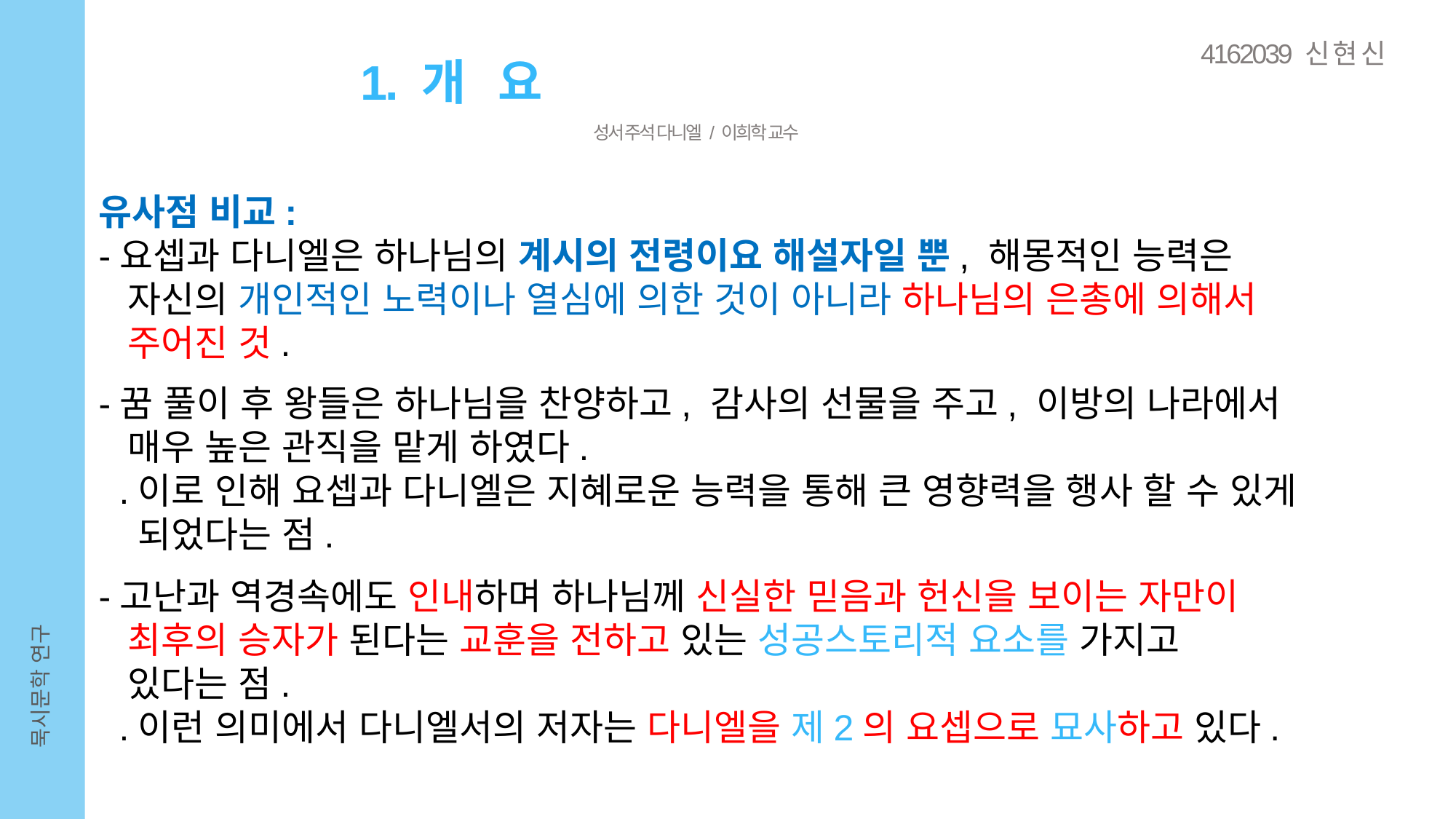

4162039 신 현 신
1. 개   요
성서 주석 다니엘 / 이희학 교수

유사점 비교:
-요셉과 다니엘은 하나님의 계시의 전령이요 해설자일 뿐, 해몽적인 능력은
  자신의 개인적인 노력이나 열심에 의한 것이 아니라 하나님의 은총에 의해서
  주어진 것.

-꿈 풀이 후 왕들은 하나님을 찬양하고, 감사의 선물을 주고, 이방의 나라에서
  매우 높은 관직을 맡게 하였다.
  .이로 인해 요셉과 다니엘은 지혜로운 능력을 통해 큰 영향력을 행사 할 수 있게
   되었다는 점.

-고난과 역경속에도 인내하며 하나님께 신실한 믿음과 헌신을 보이는 자만이
  최후의 승자가 된다는 교훈을 전하고 있는 성공스토리적 요소를 가지고
  있다는 점.
  .이런 의미에서 다니엘서의 저자는 다니엘을 제2의 요셉으로 묘사하고 있다.
묵시문학 연구